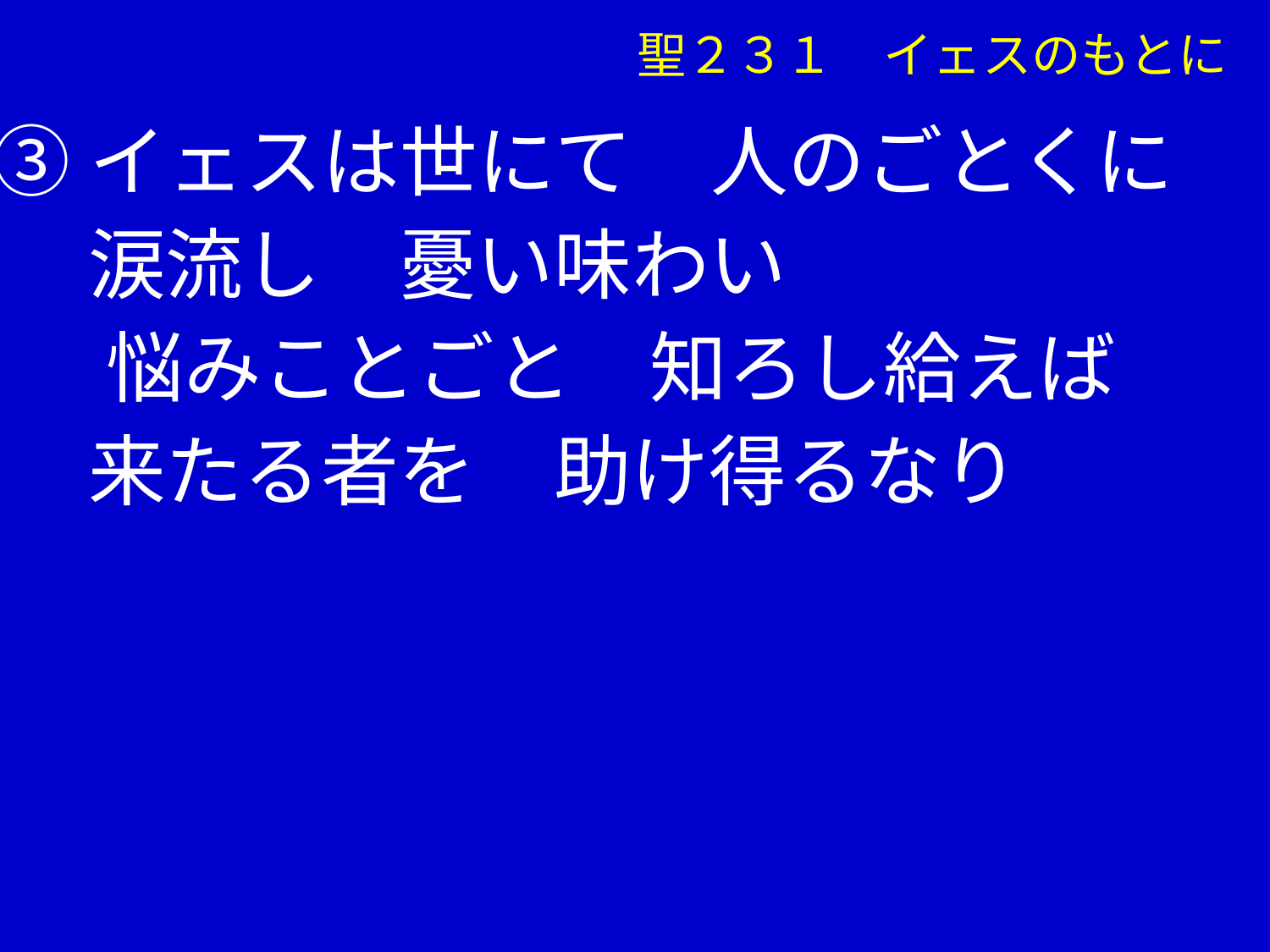

聖２３１　イェスのもとに
③イェスは世にて　人のごとくに
　 涙流し　憂い味わい
 　悩みことごと　知ろし給えば
　 来たる者を　助け得るなり